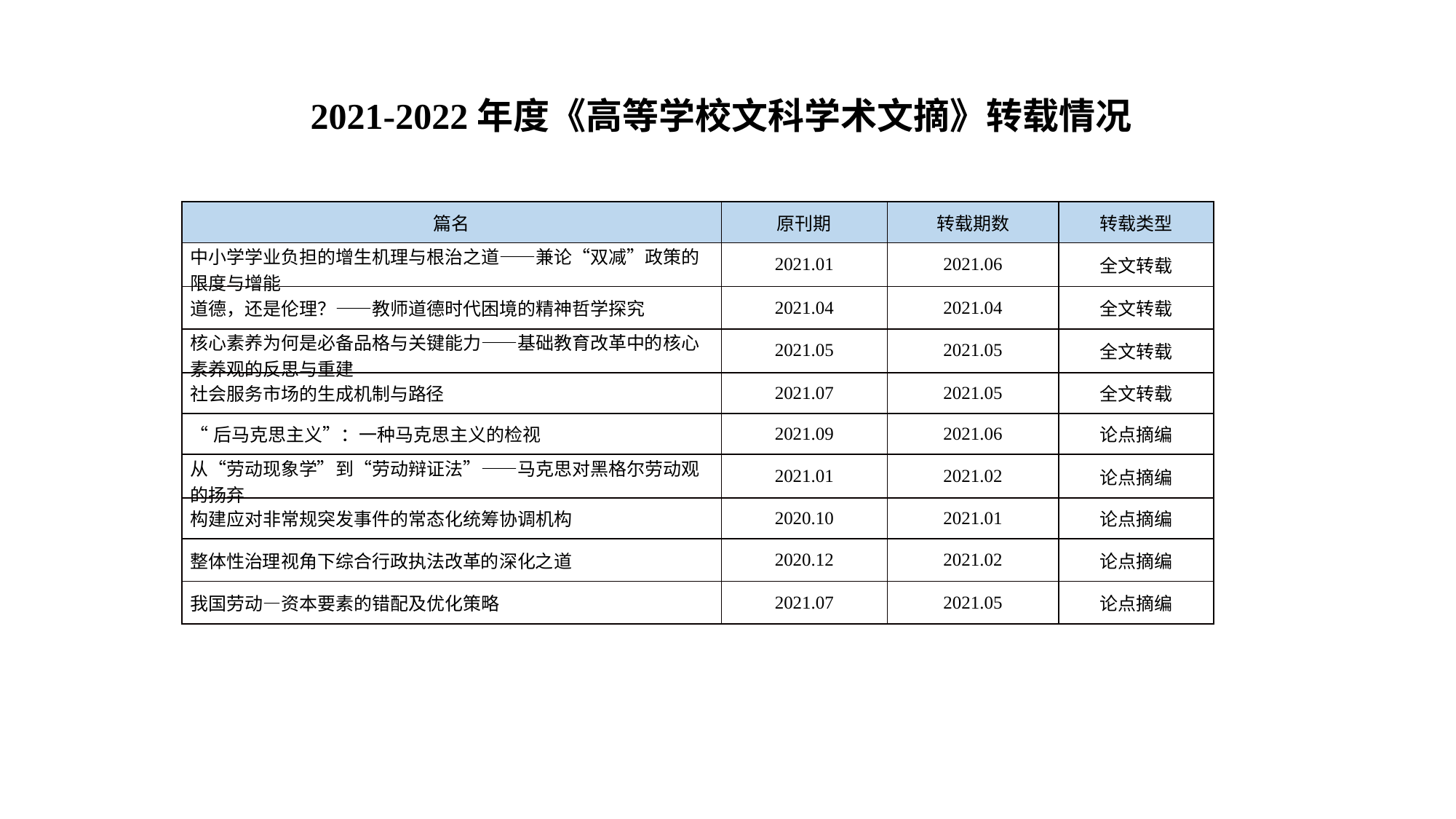

2021-2022年度《高等学校文科学术文摘》转载情况
| 篇名 | 原刊期 | 转载期数 | 转载类型 |
| --- | --- | --- | --- |
| 中小学学业负担的增生机理与根治之道——兼论“双减”政策的限度与增能 | 2021.01 | 2021.06 | 全文转载 |
| 道德，还是伦理？——教师道德时代困境的精神哲学探究 | 2021.04 | 2021.04 | 全文转载 |
| 核心素养为何是必备品格与关键能力——基础教育改革中的核心素养观的反思与重建 | 2021.05 | 2021.05 | 全文转载 |
| 社会服务市场的生成机制与路径 | 2021.07 | 2021.05 | 全文转载 |
| “后马克思主义”：一种马克思主义的检视 | 2021.09 | 2021.06 | 论点摘编 |
| 从“劳动现象学”到“劳动辩证法”——马克思对黑格尔劳动观的扬弃 | 2021.01 | 2021.02 | 论点摘编 |
| 构建应对非常规突发事件的常态化统筹协调机构 | 2020.10 | 2021.01 | 论点摘编 |
| 整体性治理视角下综合行政执法改革的深化之道 | 2020.12 | 2021.02 | 论点摘编 |
| 我国劳动—资本要素的错配及优化策略 | 2021.07 | 2021.05 | 论点摘编 |